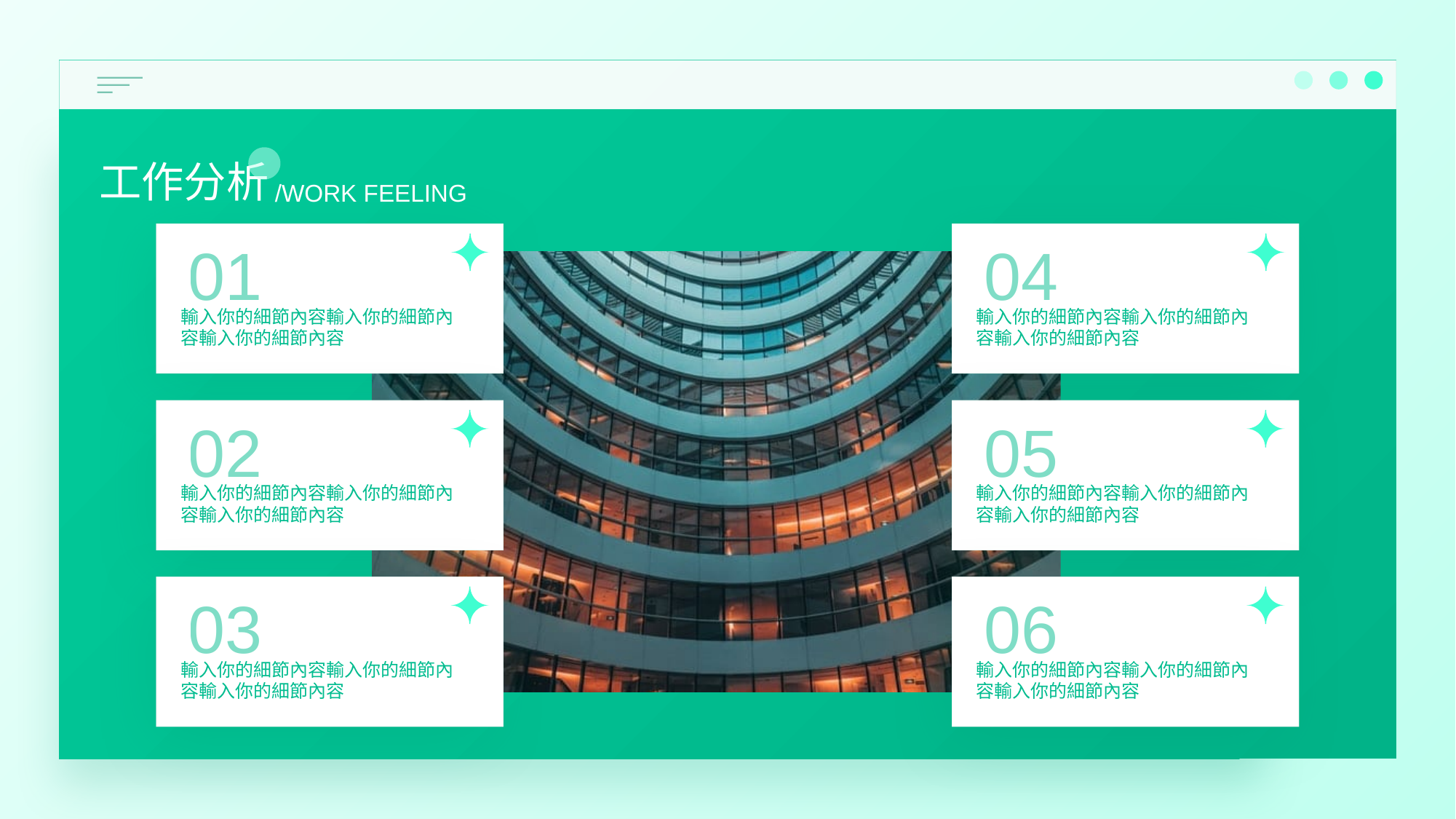

工作分析
/WORK FEELING

01

輸入你的細節內容輸入你的細節內容輸入你的細節內容

04

輸入你的細節內容輸入你的細節內容輸入你的細節內容

02

輸入你的細節內容輸入你的細節內容輸入你的細節內容

05

輸入你的細節內容輸入你的細節內容輸入你的細節內容

03

輸入你的細節內容輸入你的細節內容輸入你的細節內容

06

輸入你的細節內容輸入你的細節內容輸入你的細節內容